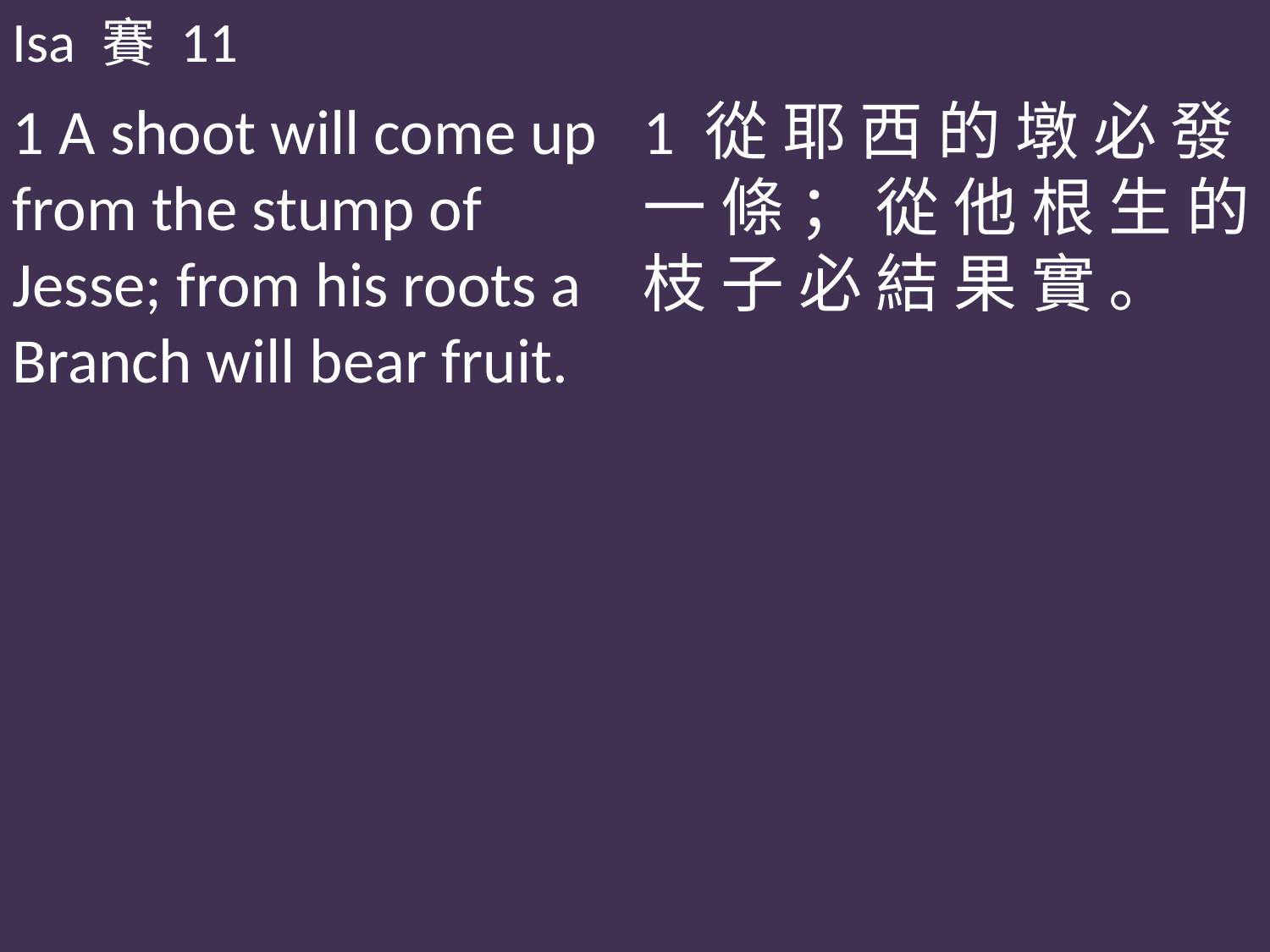

Isa 賽 11
1 A shoot will come up from the stump of Jesse; from his roots a Branch will bear fruit.
1 從 耶 西 的 墩 必 發 一 條 ； 從 他 根 生 的 枝 子 必 結 果 實 。